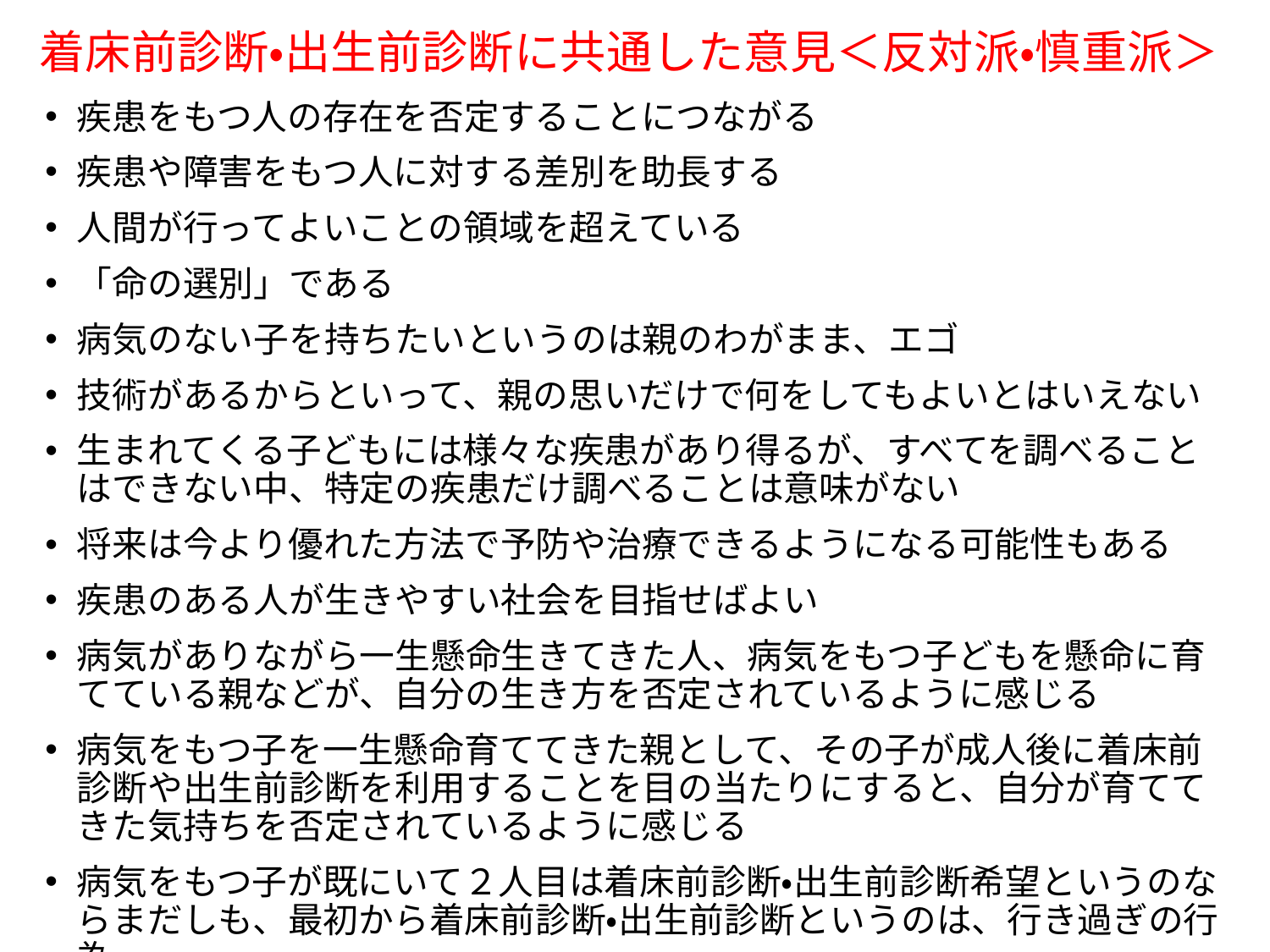

# 着床前診断・出生前診断に共通した意見＜反対派・慎重派＞
疾患をもつ人の存在を否定することにつながる
疾患や障害をもつ人に対する差別を助長する
人間が行ってよいことの領域を超えている
「命の選別」である
病気のない子を持ちたいというのは親のわがまま、エゴ
技術があるからといって、親の思いだけで何をしてもよいとはいえない
生まれてくる子どもには様々な疾患があり得るが、すべてを調べることはできない中、特定の疾患だけ調べることは意味がない
将来は今より優れた方法で予防や治療できるようになる可能性もある
疾患のある人が生きやすい社会を目指せばよい
病気がありながら一生懸命生きてきた人、病気をもつ子どもを懸命に育てている親などが、自分の生き方を否定されているように感じる
病気をもつ子を一生懸命育ててきた親として、その子が成人後に着床前診断や出生前診断を利用することを目の当たりにすると、自分が育ててきた気持ちを否定されているように感じる
病気をもつ子が既にいて２人目は着床前診断・出生前診断希望というのならまだしも、最初から着床前診断・出生前診断というのは、行き過ぎの行為